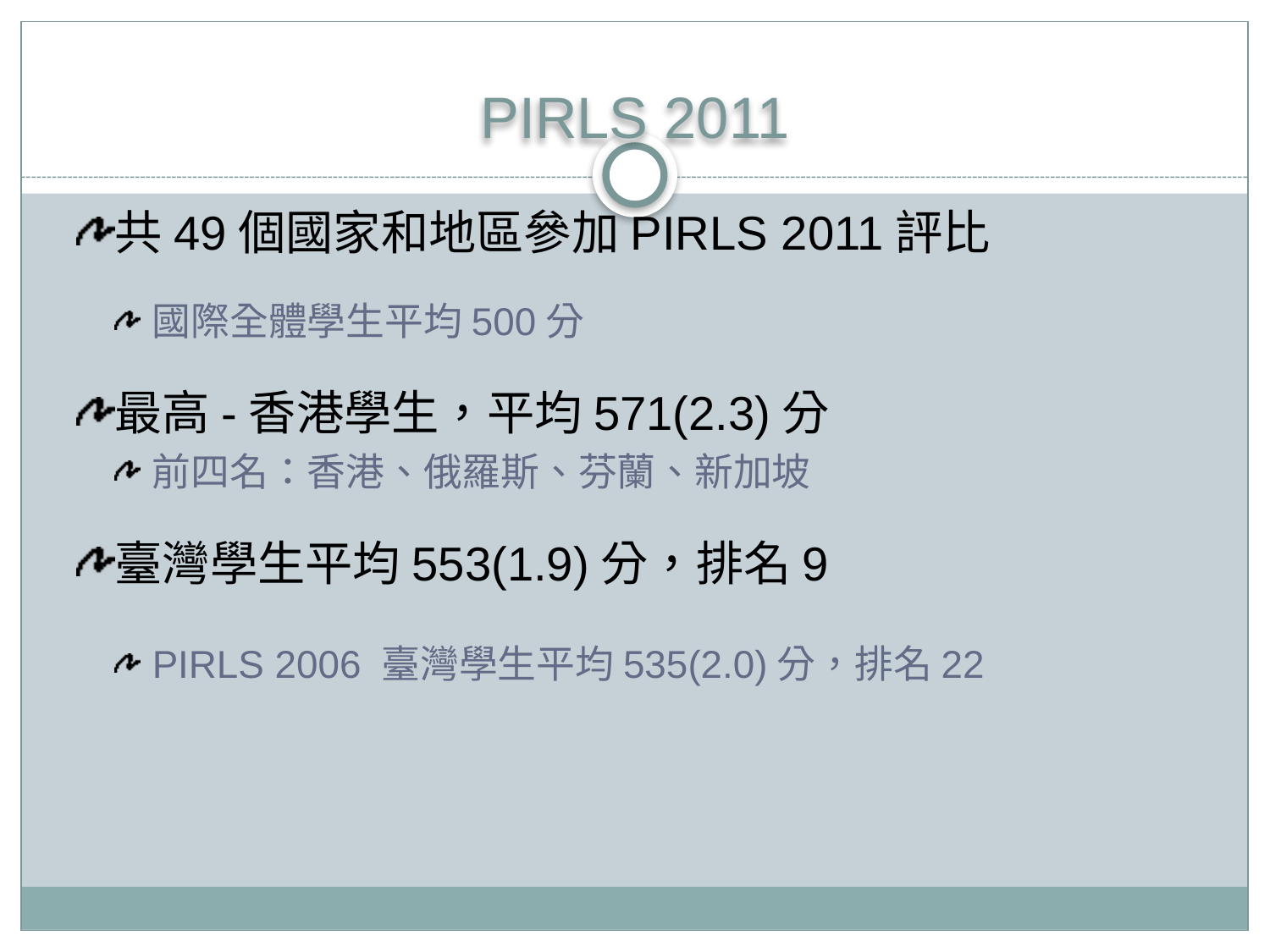

# PIRLS 2011
共49個國家和地區參加PIRLS 2011評比

國際全體學生平均500分

最高-香港學生，平均571(2.3)分
前四名：香港、俄羅斯、芬蘭、新加坡

臺灣學生平均553(1.9)分，排名9

PIRLS 2006 臺灣學生平均535(2.0)分，排名22